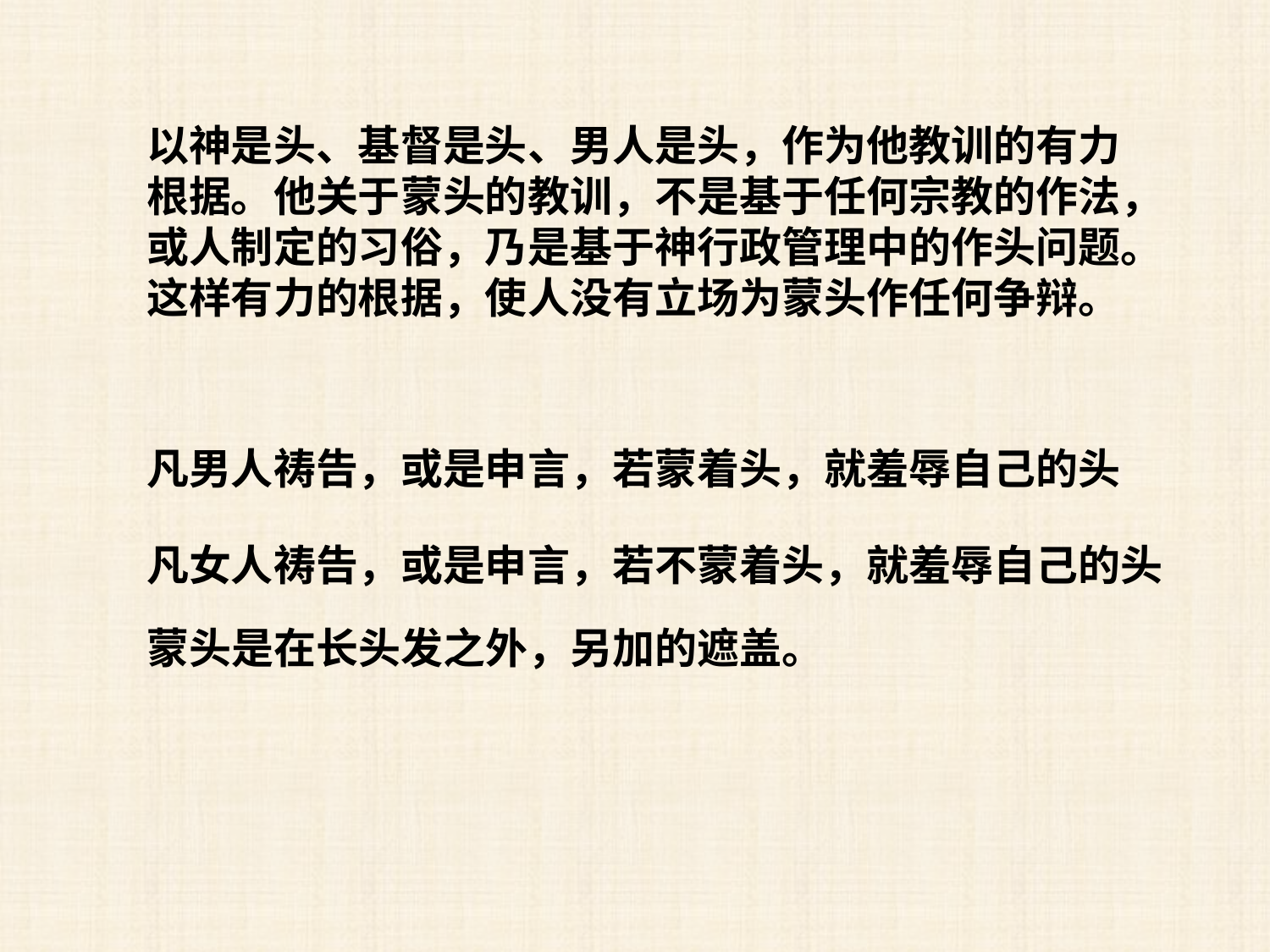

以神是头、基督是头、男人是头，作为他教训的有力根据。他关于蒙头的教训，不是基于任何宗教的作法，或人制定的习俗，乃是基于神行政管理中的作头问题。这样有力的根据，使人没有立场为蒙头作任何争辩。
凡男人祷告，或是申言，若蒙着头，就羞辱自己的头
凡女人祷告，或是申言，若不蒙着头，就羞辱自己的头
蒙头是在长头发之外，另加的遮盖。